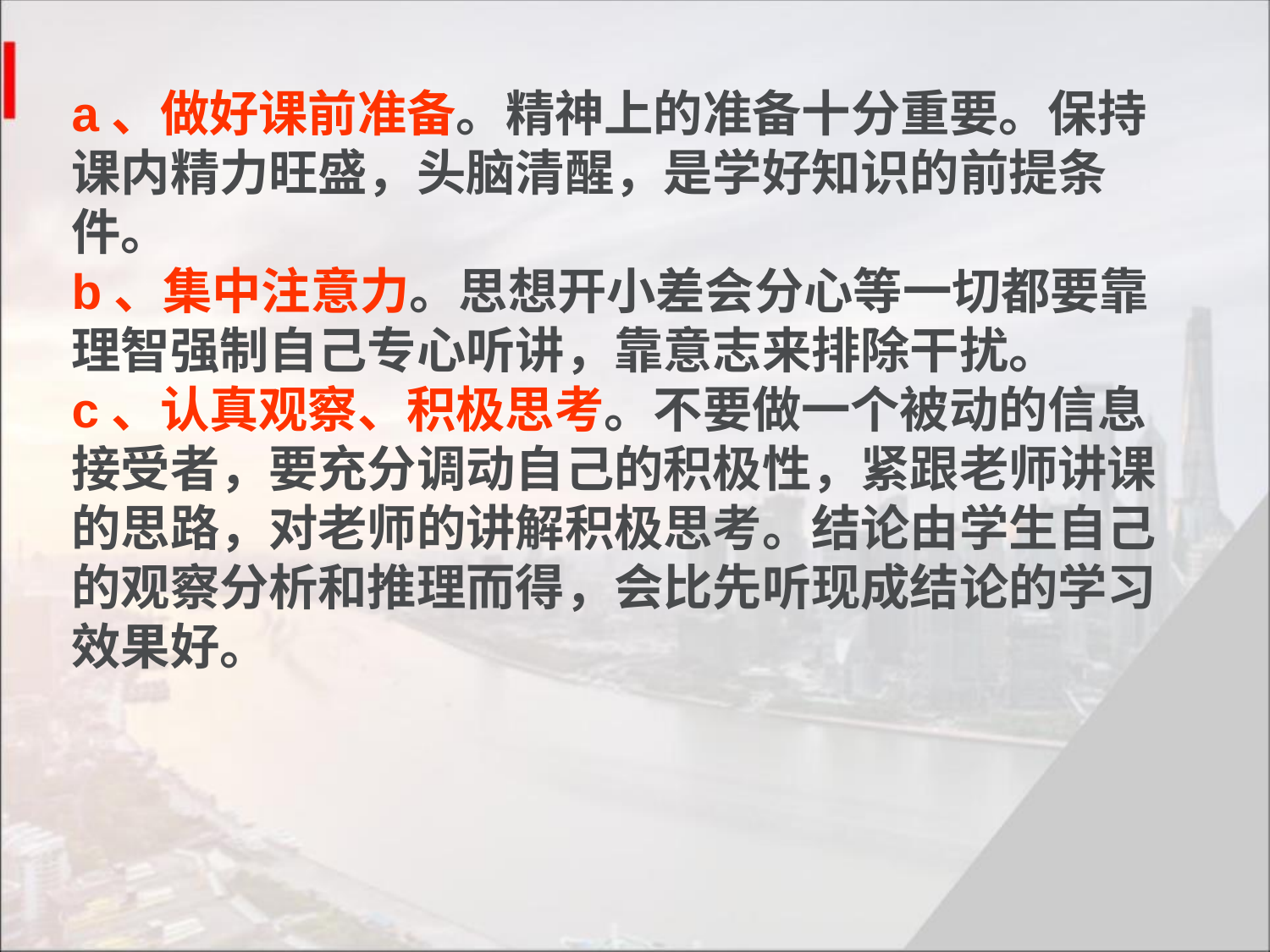

a、做好课前准备。精神上的准备十分重要。保持课内精力旺盛，头脑清醒，是学好知识的前提条件。
b、集中注意力。思想开小差会分心等一切都要靠理智强制自己专心听讲，靠意志来排除干扰。
c、认真观察、积极思考。不要做一个被动的信息接受者，要充分调动自己的积极性，紧跟老师讲课的思路，对老师的讲解积极思考。结论由学生自己的观察分析和推理而得，会比先听现成结论的学习效果好。